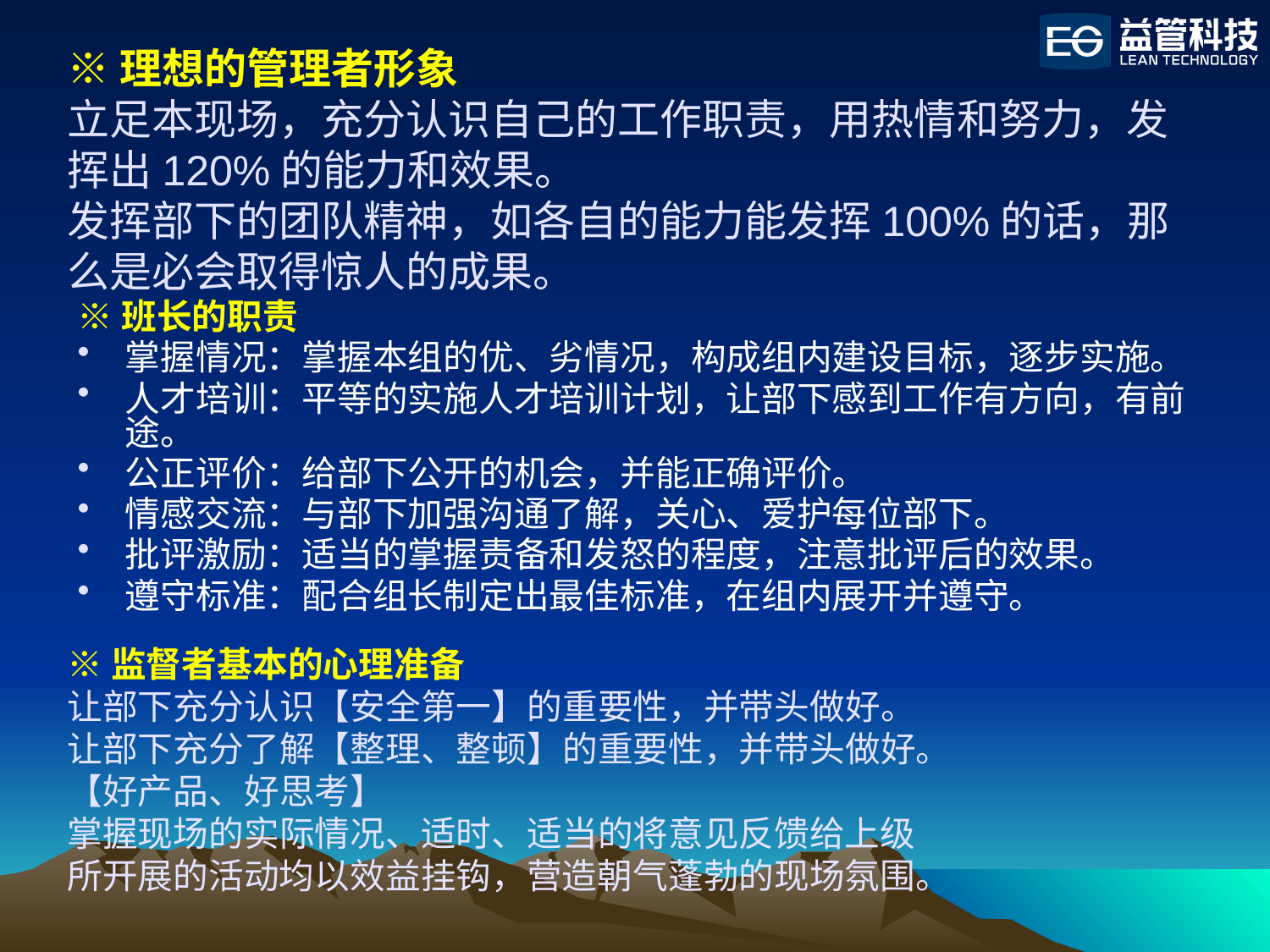

# ※理想的管理者形象 立足本现场，充分认识自己的工作职责，用热情和努力，发挥出120%的能力和效果。 发挥部下的团队精神，如各自的能力能发挥100%的话，那么是必会取得惊人的成果。
※班长的职责
掌握情况：掌握本组的优、劣情况，构成组内建设目标，逐步实施。
人才培训：平等的实施人才培训计划，让部下感到工作有方向，有前途。
公正评价：给部下公开的机会，并能正确评价。
情感交流：与部下加强沟通了解，关心、爱护每位部下。
批评激励：适当的掌握责备和发怒的程度，注意批评后的效果。
遵守标准：配合组长制定出最佳标准，在组内展开并遵守。
※监督者基本的心理准备
让部下充分认识【安全第一】的重要性，并带头做好。
让部下充分了解【整理、整顿】的重要性，并带头做好。
【好产品、好思考】
掌握现场的实际情况、适时、适当的将意见反馈给上级
所开展的活动均以效益挂钩，营造朝气蓬勃的现场氛围。